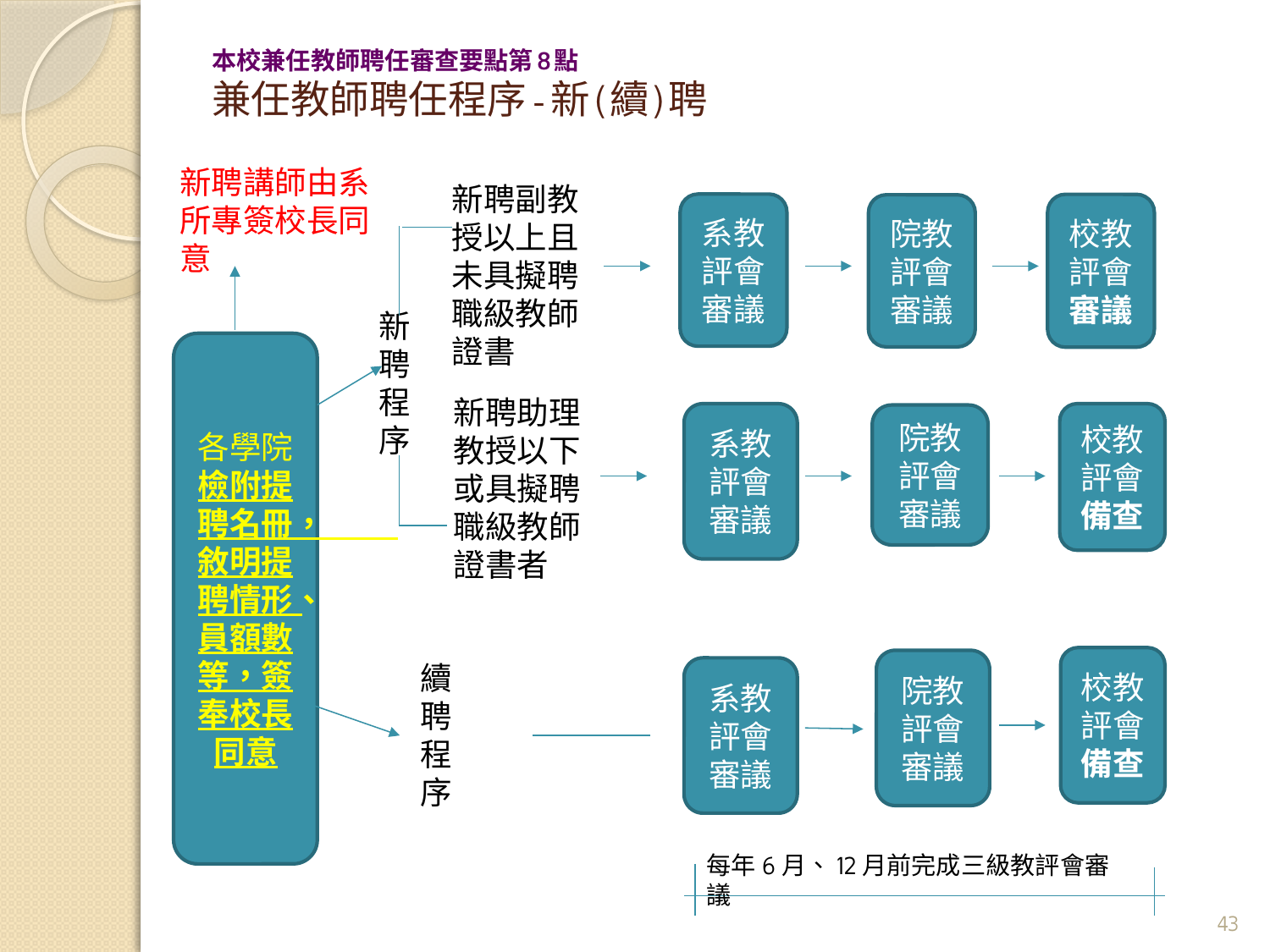

# 本校兼任教師聘任審查要點第8點 兼任教師聘任程序-新(續)聘

新聘講師由系所專簽校長同意
新聘副教授以上且未具擬聘職級教師證書

系教評會審議
校教評會審議
院教評會審議

新聘程序
各學院檢附提聘名冊，敘明提聘情形、員額數等，簽奉校長同意
新聘助理教授以下或具擬聘職級教師證書者

系教評會審議
校教評會備查
院教評會審議
校教評會備查
院教評會審議
續聘程序

系教評會審議
每年6月、12月前完成三級教評會審議
43